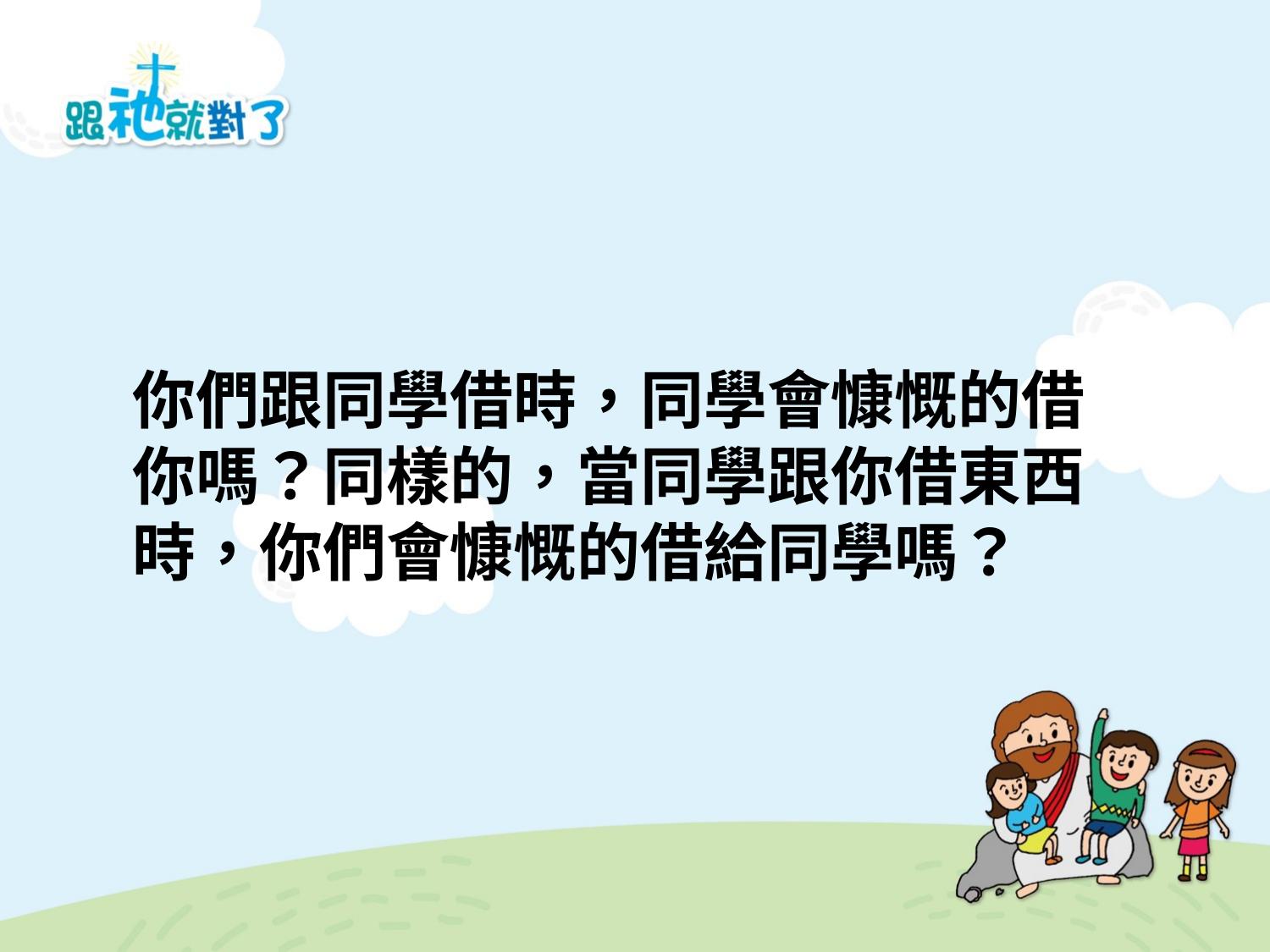

你們跟同學借時，同學會慷慨的借你嗎？同樣的，當同學跟你借東西時，你們會慷慨的借給同學嗎？